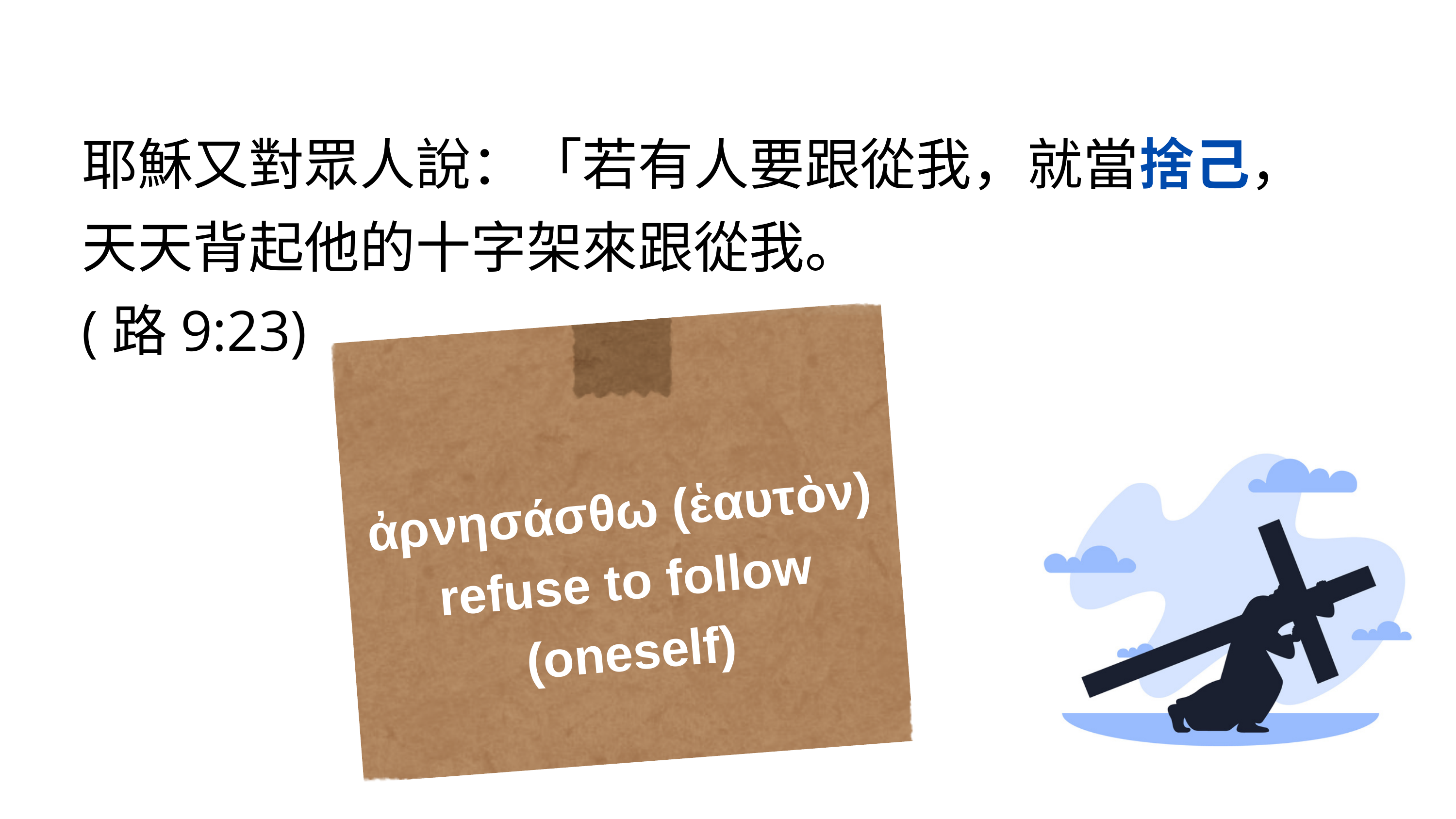

耶穌又對眾人說：「若有人要跟從我，就當捨己，天天背起他的十字架來跟從我。
(路9:23)

ἀρνησάσθω (ἑαυτὸν)
refuse to follow (oneself)